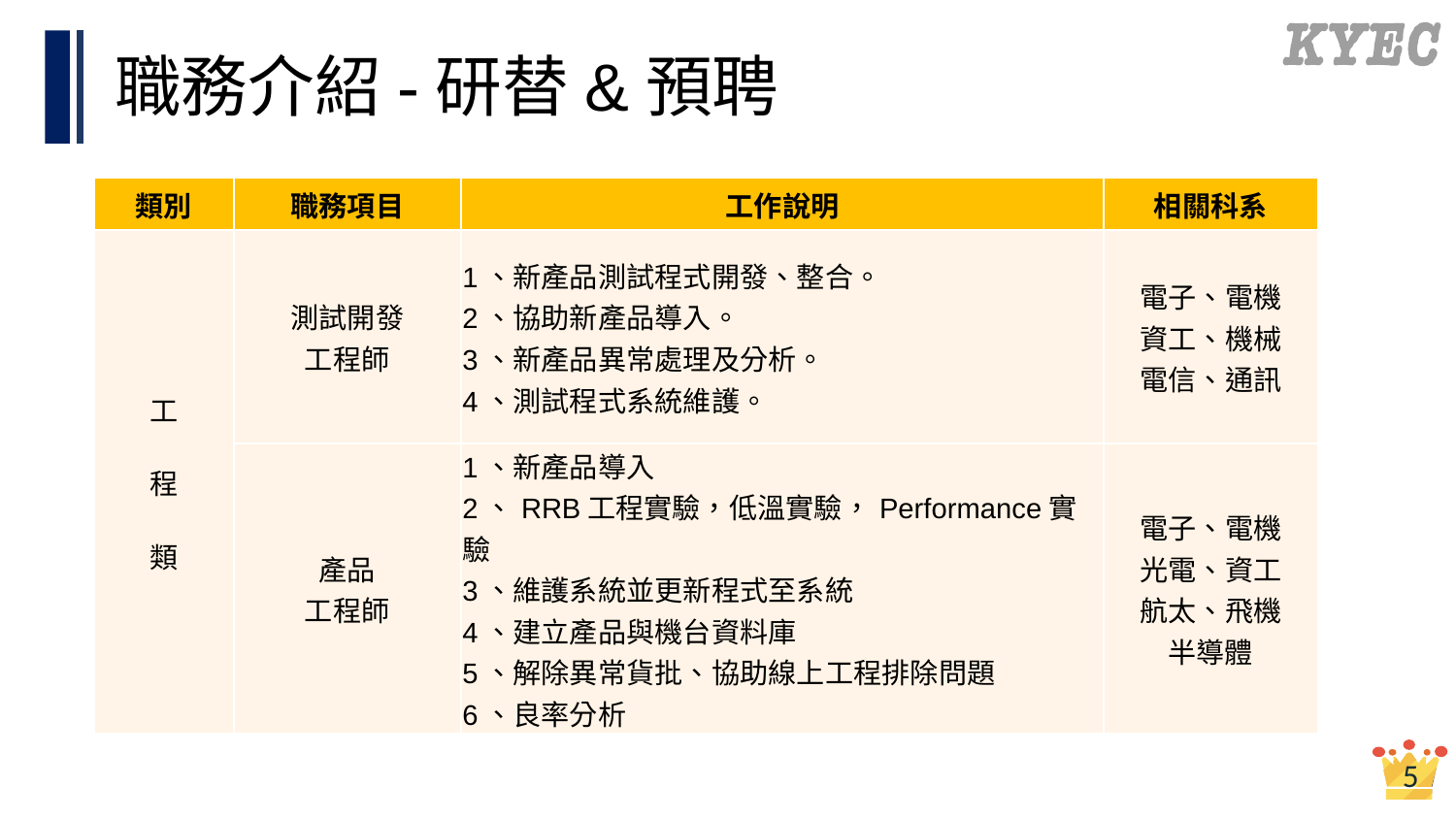

# 職務介紹-研替&預聘
| 類別 | 職務項目 | 工作說明 | 相關科系 |
| --- | --- | --- | --- |
| 工 程 類 | 測試開發 工程師 | 1、新產品測試程式開發、整合。 2、協助新產品導入。 3、新產品異常處理及分析。 4、測試程式系統維護。 | 電子、電機 資工、機械 電信、通訊 |
|  | 產品 工程師 | 1、新產品導入 2、RRB工程實驗，低溫實驗，Performance實驗 3、維護系統並更新程式至系統 4、建立產品與機台資料庫 5、解除異常貨批、協助線上工程排除問題 6、良率分析 | 電子、電機 光電、資工 航太、飛機 半導體 |